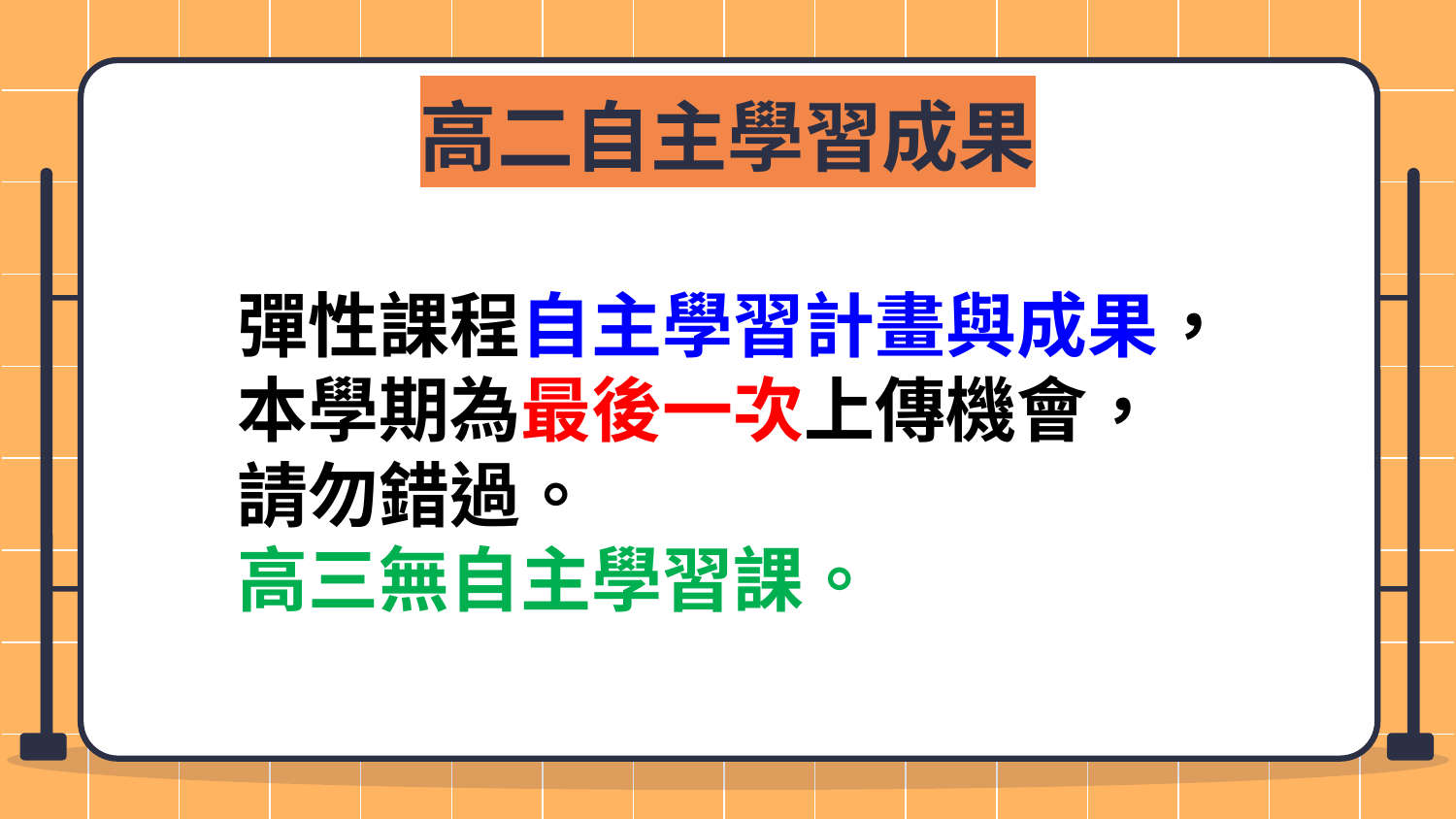

# 高二自主學習成果

彈性課程自主學習計畫與成果，
本學期為最後一次上傳機會，
請勿錯過。
高三無自主學習課。